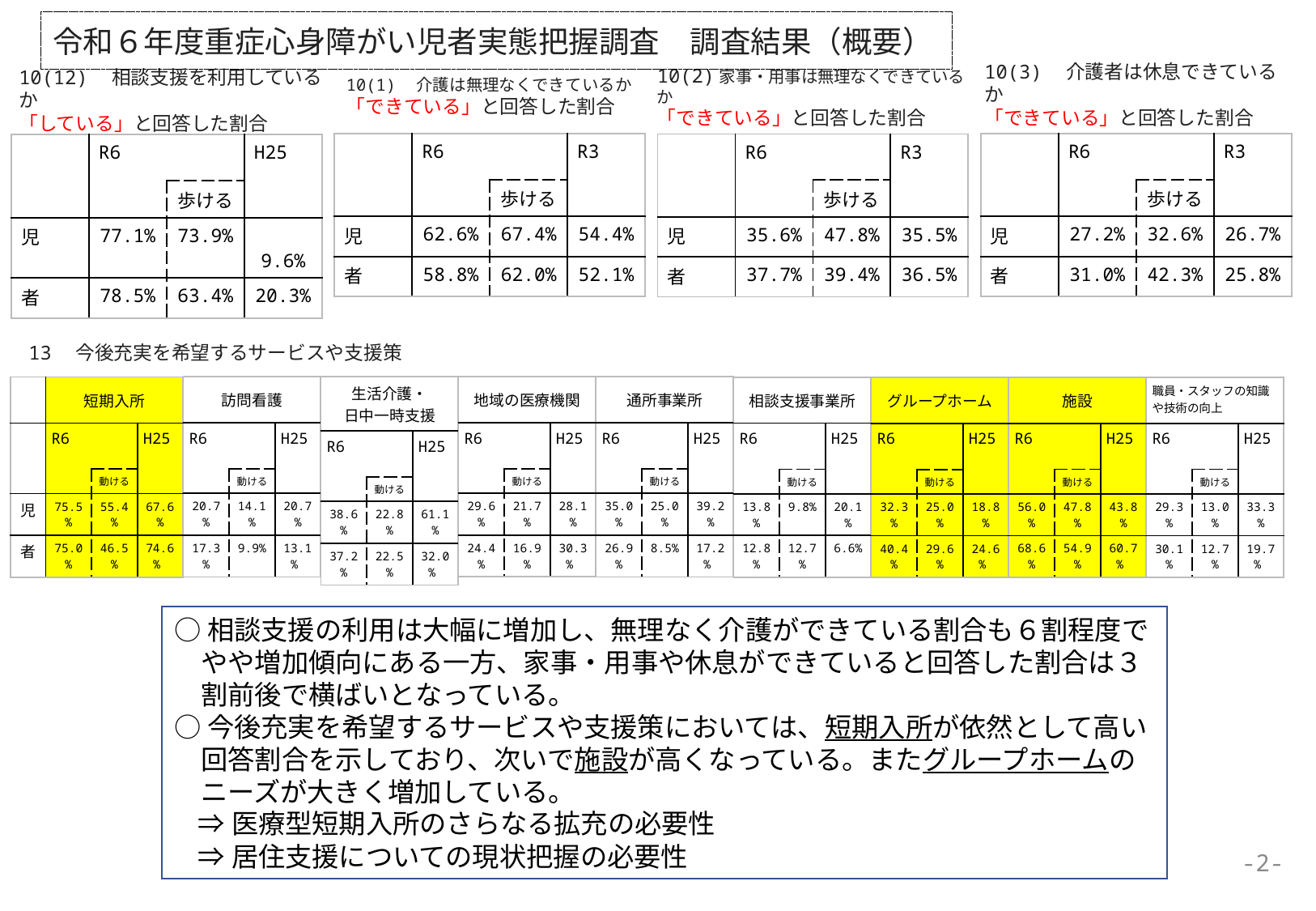

令和６年度重症心身障がい児者実態把握調査　調査結果（概要）
10(3)　介護者は休息できているか
「できている」と回答した割合
10(1)　介護は無理なくできているか
「できている」と回答した割合
10(2)家事・用事は無理なくできているか
「できている」と回答した割合
10(12)　相談支援を利用しているか
「している」と回答した割合
|  | R6 |  | R3 |
| --- | --- | --- | --- |
|  |  | 歩ける |  |
| 児 | 62.6% | 67.4% | 54.4% |
| 者 | 58.8% | 62.0% | 52.1% |
|  | R6 |  | R3 |
| --- | --- | --- | --- |
|  |  | 歩ける |  |
| 児 | 27.2% | 32.6% | 26.7% |
| 者 | 31.0% | 42.3% | 25.8% |
|  | R6 |  | R3 |
| --- | --- | --- | --- |
|  |  | 歩ける |  |
| 児 | 35.6% | 47.8% | 35.5% |
| 者 | 37.7% | 39.4% | 36.5% |
|  | R6 |  | H25 |
| --- | --- | --- | --- |
|  |  | 歩ける |  |
| 児 | 77.1% | 73.9% | 9.6% |
| 者 | 78.5% | 63.4% | 20.3% |
13　今後充実を希望するサービスや支援策
| 地域の医療機関 |  |  |
| --- | --- | --- |
| R6 |  | H25 |
|  | 動ける |  |
| 29.6% | 21.7% | 28.1% |
| 24.4% | 16.9% | 30.3% |
| 通所事業所 |  |  |
| --- | --- | --- |
| R6 |  | H25 |
|  | 動ける |  |
| 35.0% | 25.0% | 39.2% |
| 26.9% | 8.5% | 17.2% |
| 訪問看護 |  |  |
| --- | --- | --- |
| R6 |  | H25 |
|  | 動ける |  |
| 20.7% | 14.1% | 20.7% |
| 17.3% | 9.9% | 13.1% |
| 生活介護・ 日中一時支援 |  |  |
| --- | --- | --- |
| R6 |  | H25 |
|  | 動ける |  |
| 38.6% | 22.8% | 61.1% |
| 37.2% | 22.5% | 32.0% |
|  | 短期入所 |  |  |
| --- | --- | --- | --- |
|  | R6 |  | H25 |
|  |  | 動ける |  |
| 児 | 75.5% | 55.4% | 67.6% |
| 者 | 75.0% | 46.5% | 74.6% |
| 相談支援事業所 |  |  |
| --- | --- | --- |
| R6 |  | H25 |
|  | 動ける |  |
| 13.8% | 9.8% | 20.1% |
| 12.8% | 12.7% | 6.6% |
| 施設 |  |  |
| --- | --- | --- |
| R6 |  | H25 |
|  | 動ける |  |
| 56.0% | 47.8% | 43.8% |
| 68.6% | 54.9% | 60.7% |
| 職員・スタッフの知識や技術の向上 |  |  |
| --- | --- | --- |
| R6 |  | H25 |
|  | 動ける |  |
| 29.3% | 13.0% | 33.3% |
| 30.1% | 12.7% | 19.7% |
| グループホーム |  |  |
| --- | --- | --- |
| R6 |  | H25 |
|  | 動ける |  |
| 32.3% | 25.0% | 18.8% |
| 40.4% | 29.6% | 24.6% |
○相談支援の利用は大幅に増加し、無理なく介護ができている割合も６割程度で
　やや増加傾向にある一方、家事・用事や休息ができていると回答した割合は３
　割前後で横ばいとなっている。
○今後充実を希望するサービスや支援策においては、短期入所が依然として高い
　回答割合を示しており、次いで施設が高くなっている。またグループホームの
　ニーズが大きく増加している。
⇒医療型短期入所のさらなる拡充の必要性
⇒居住支援についての現状把握の必要性
-2-